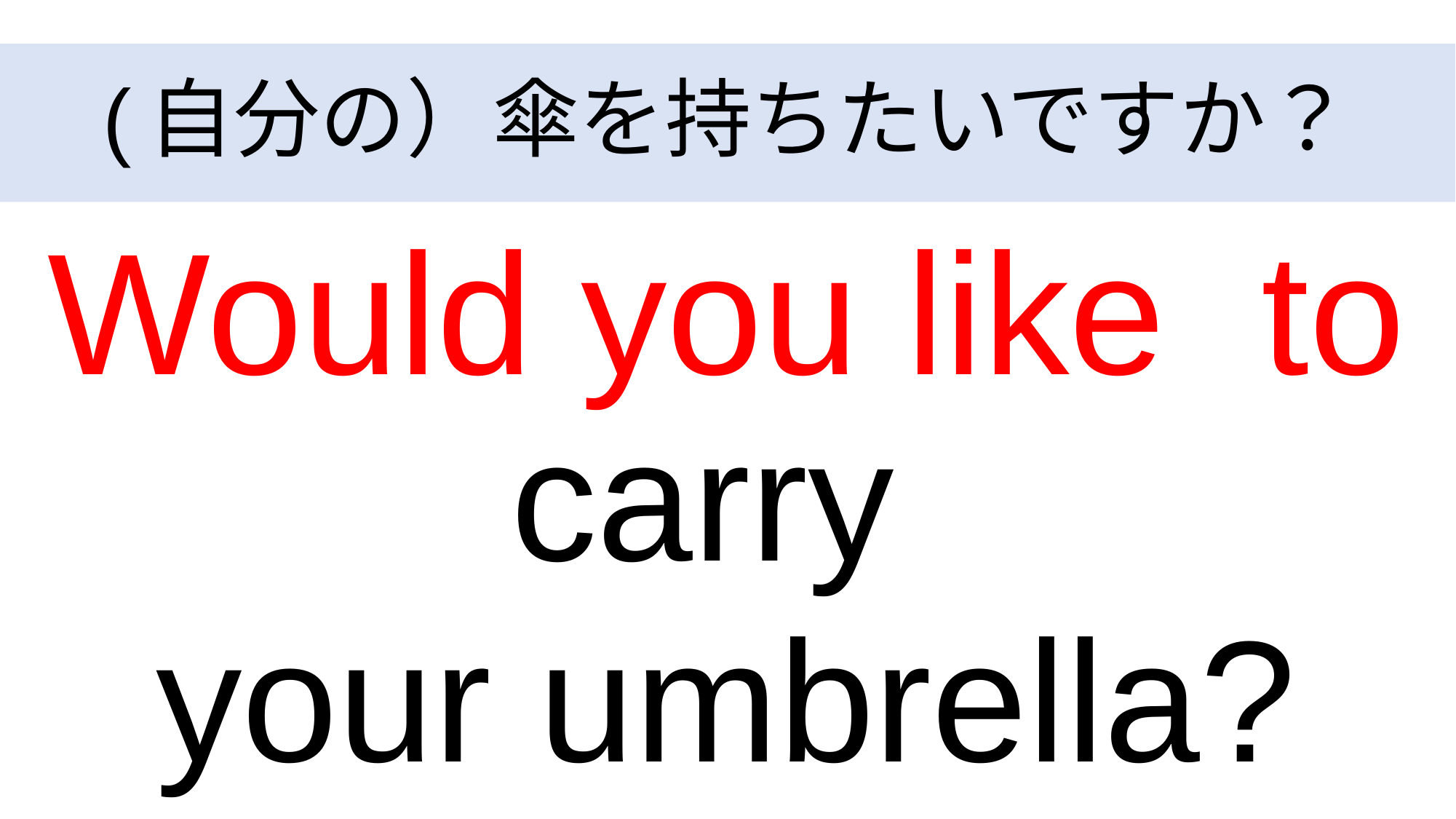

# (自分の）傘を持ちたいですか？
Would you like  to carry
your umbrella?